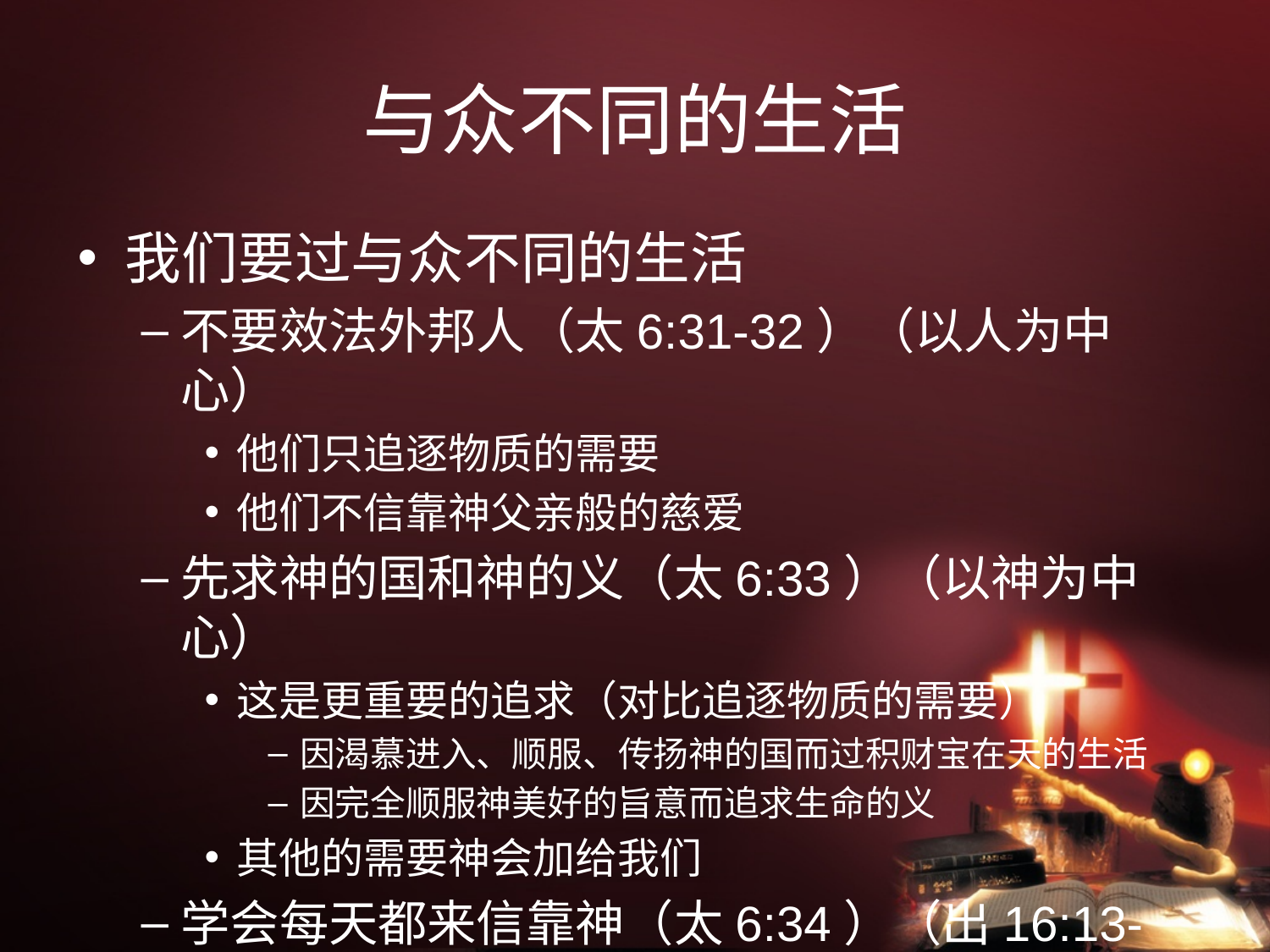

# 与众不同的生活
我们要过与众不同的生活
不要效法外邦人（太6:31-32）（以人为中心）
他们只追逐物质的需要
他们不信靠神父亲般的慈爱
先求神的国和神的义（太6:33）（以神为中心）
这是更重要的追求（对比追逐物质的需要）
因渴慕进入、顺服、传扬神的国而过积财宝在天的生活
因完全顺服神美好的旨意而追求生命的义
其他的需要神会加给我们
学会每天都来信靠神（太6:34）（出16:13-36）